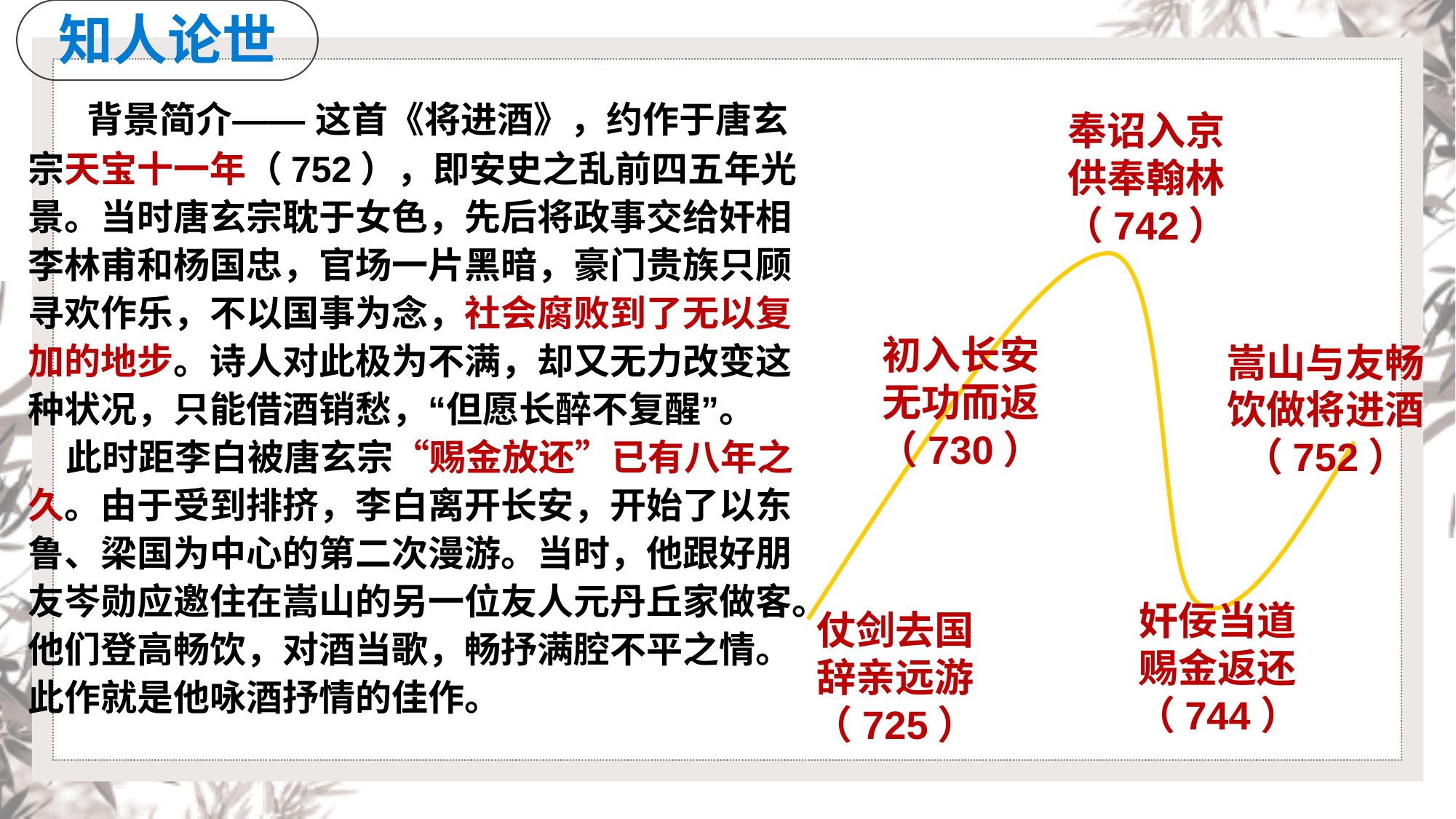

知人论世
      背景简介—— 这首《将进酒》，约作于唐玄宗天宝十一年（752），即安史之乱前四五年光景。当时唐玄宗耽于女色，先后将政事交给奸相李林甫和杨国忠，官场一片黑暗，豪门贵族只顾寻欢作乐，不以国事为念，社会腐败到了无以复加的地步。诗人对此极为不满，却又无力改变这种状况，只能借酒销愁，“但愿长醉不复醒”。
    此时距李白被唐玄宗“赐金放还”已有八年之久。由于受到排挤，李白离开长安，开始了以东鲁、梁国为中心的第二次漫游。当时，他跟好朋友岑勋应邀住在嵩山的另一位友人元丹丘家做客。他们登高畅饮，对酒当歌，畅抒满腔不平之情。此作就是他咏酒抒情的佳作。
奉诏入京
供奉翰林
（742）

初入长安
无功而返
（730）
嵩山与友畅
饮做将进酒
（752）
奸佞当道
赐金返还
（744）
仗剑去国
辞亲远游
（725）